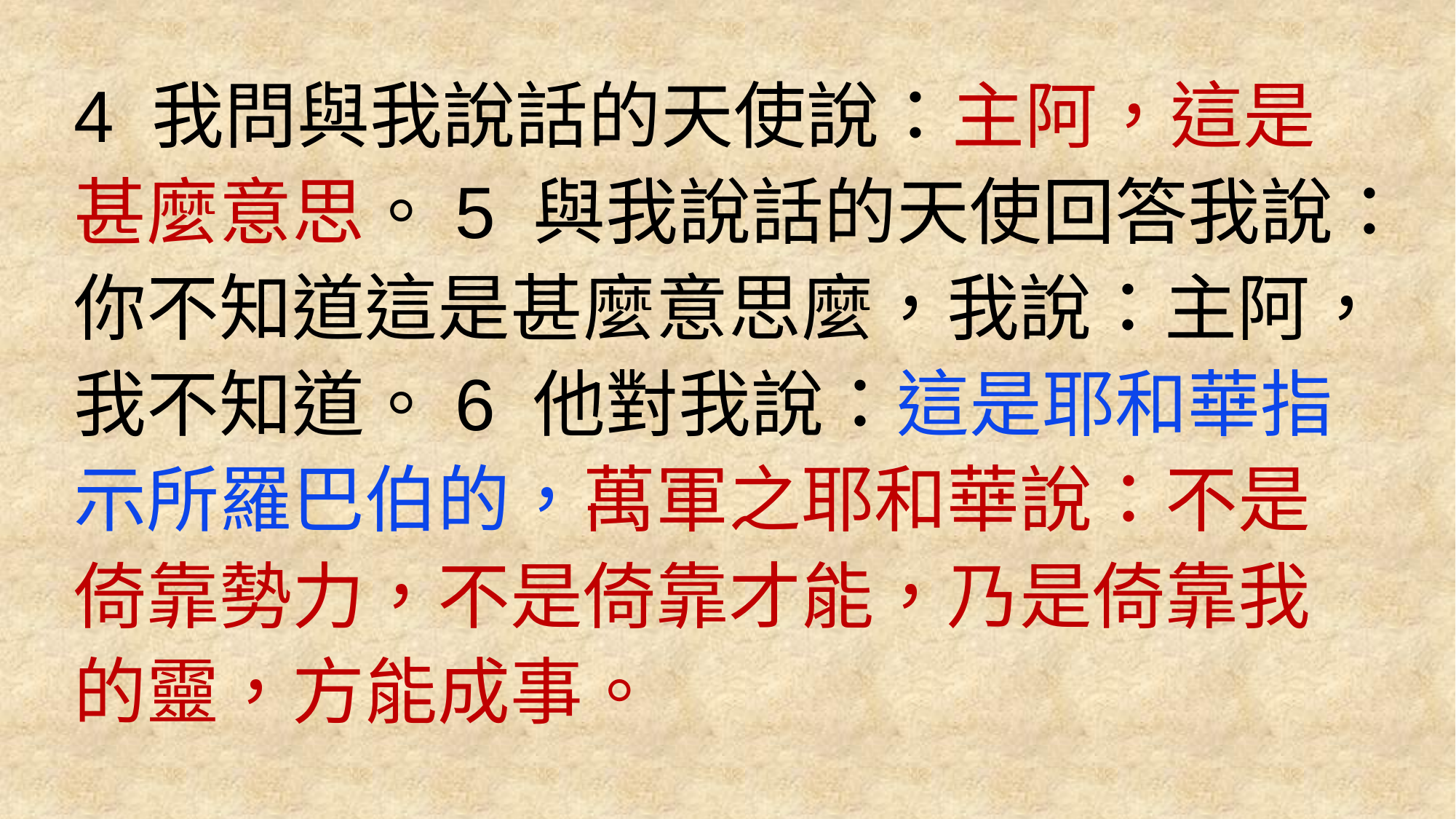

4 我問與我說話的天使說：主阿，這是甚麼意思。5 與我說話的天使回答我說：你不知道這是甚麼意思麼，我說：主阿，我不知道。6 他對我說：這是耶和華指示所羅巴伯的，萬軍之耶和華說：不是倚靠勢力，不是倚靠才能，乃是倚靠我的靈，方能成事。